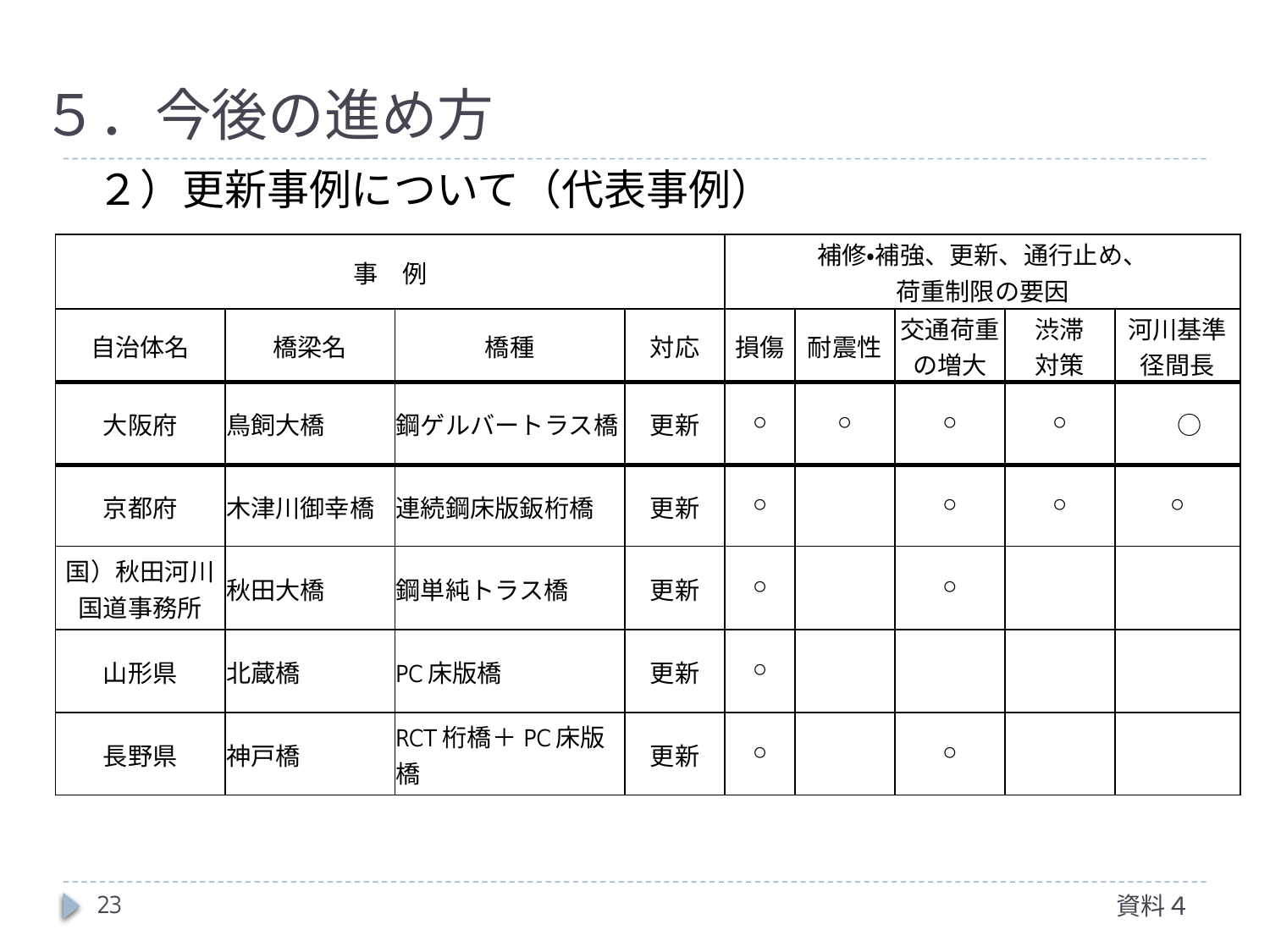

# ５．今後の進め方
２）更新事例について（代表事例）
| 事　例 |  |  |  | 補修・補強、更新、通行止め、 荷重制限の要因 |  |  |  |  |
| --- | --- | --- | --- | --- | --- | --- | --- | --- |
| 自治体名 | 橋梁名 | 橋種 | 対応 | 損傷 | 耐震性 | 交通荷重の増大 | 渋滞 対策 | 河川基準 径間長 |
| 大阪府 | 鳥飼大橋 | 鋼ゲルバートラス橋 | 更新 | ○ | ○ | ○ | ○ | ○ |
| 京都府 | 木津川御幸橋 | 連続鋼床版鈑桁橋 | 更新 | ○ |  | ○ | ○ | ○ |
| 国）秋田河川国道事務所 | 秋田大橋 | 鋼単純トラス橋 | 更新 | ○ |  | ○ |  |  |
| 山形県 | 北蔵橋 | PC床版橋 | 更新 | ○ |  |  |  |  |
| 長野県 | 神戸橋 | RCT桁橋＋PC床版橋 | 更新 | ○ |  | ○ |  |  |
23
資料４